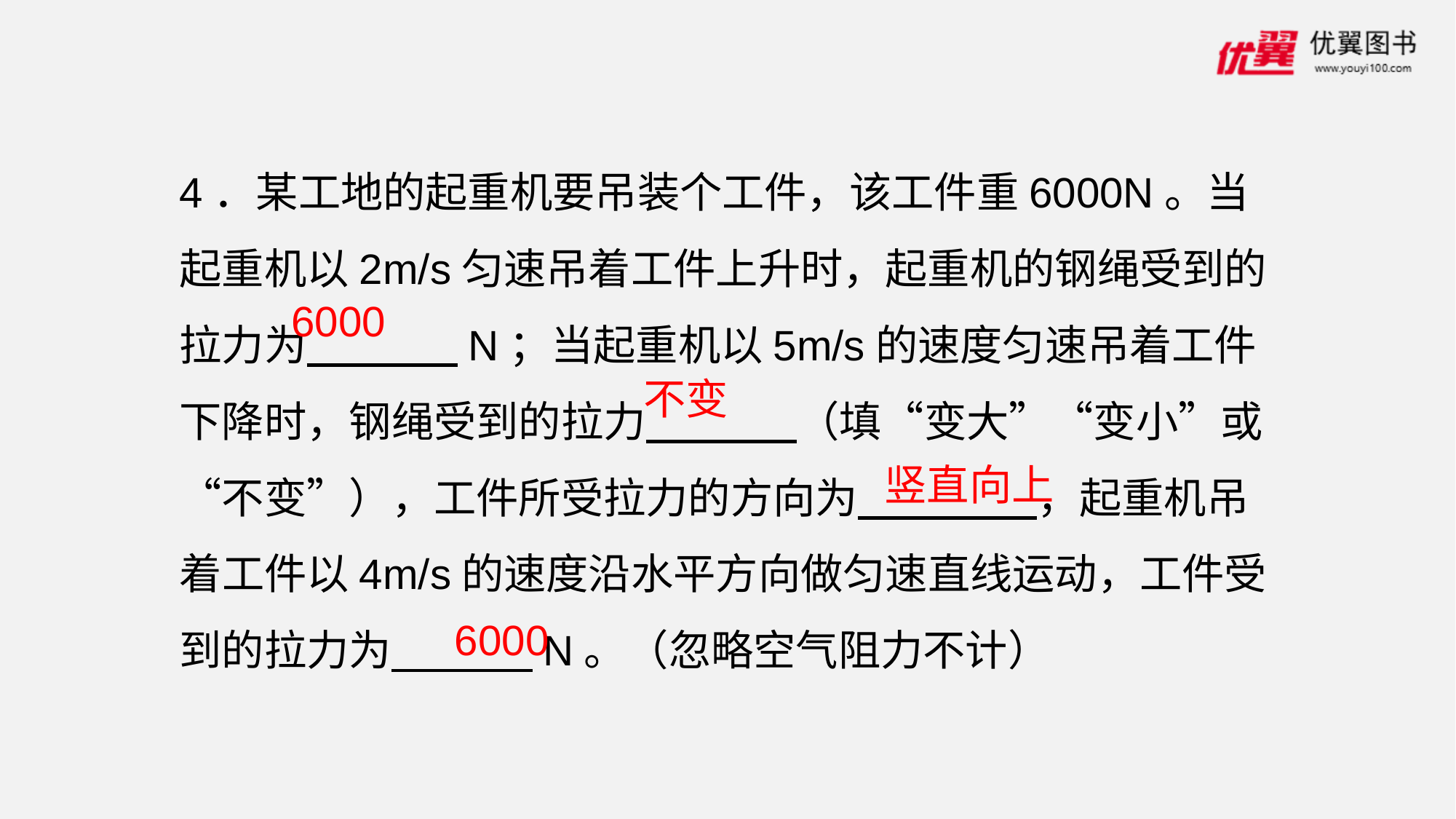

4．某工地的起重机要吊装个工件，该工件重6000N。当起重机以2m/s匀速吊着工件上升时，起重机的钢绳受到的拉力为　       　N；当起重机以5m/s的速度匀速吊着工件下降时，钢绳受到的拉力　       　（填“变大”“变小”或“不变”），工件所受拉力的方向为　          　，起重机吊着工件以4m/s的速度沿水平方向做匀速直线运动，工件受到的拉力为　      　N。（忽略空气阻力不计）
6000
不变
竖直向上
6000